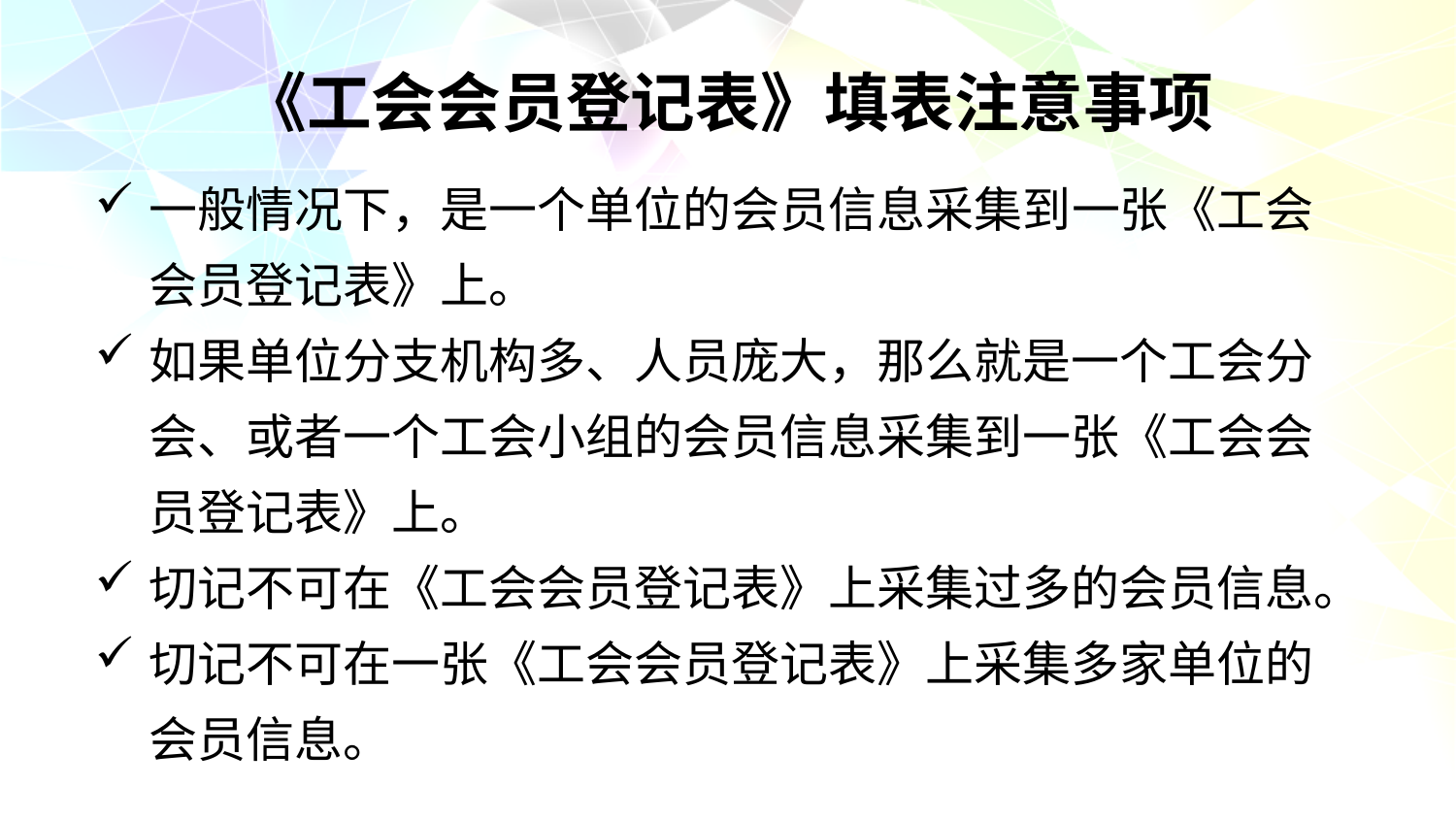

# 《工会会员登记表》填表注意事项
一般情况下，是一个单位的会员信息采集到一张《工会会员登记表》上。
如果单位分支机构多、人员庞大，那么就是一个工会分会、或者一个工会小组的会员信息采集到一张《工会会员登记表》上。
切记不可在《工会会员登记表》上采集过多的会员信息。
切记不可在一张《工会会员登记表》上采集多家单位的会员信息。